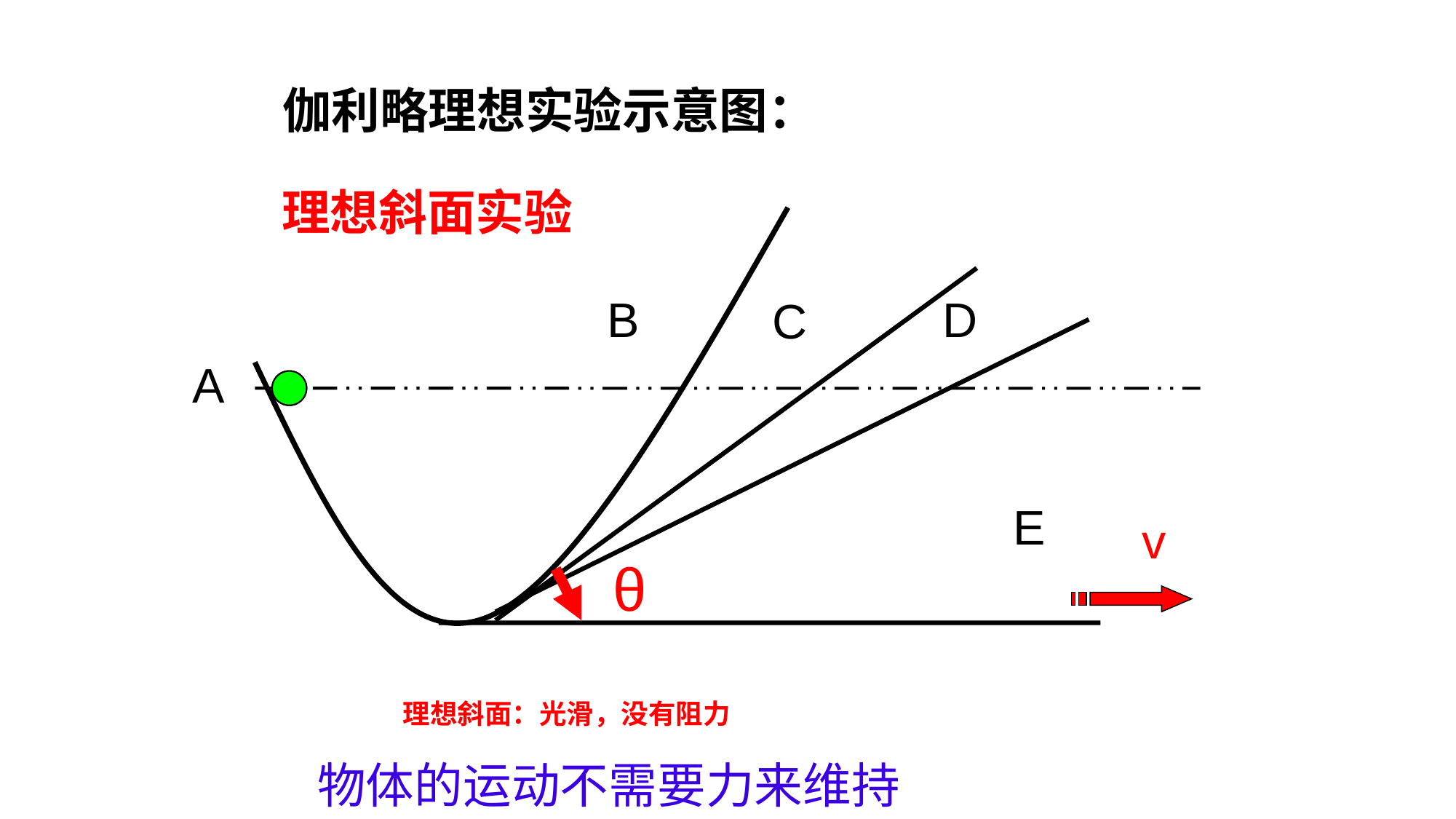

伽利略理想实验示意图：
# 理想斜面实验

B
D
C

A

E
v
θ

理想斜面：光滑，没有阻力
物体的运动不需要力来维持